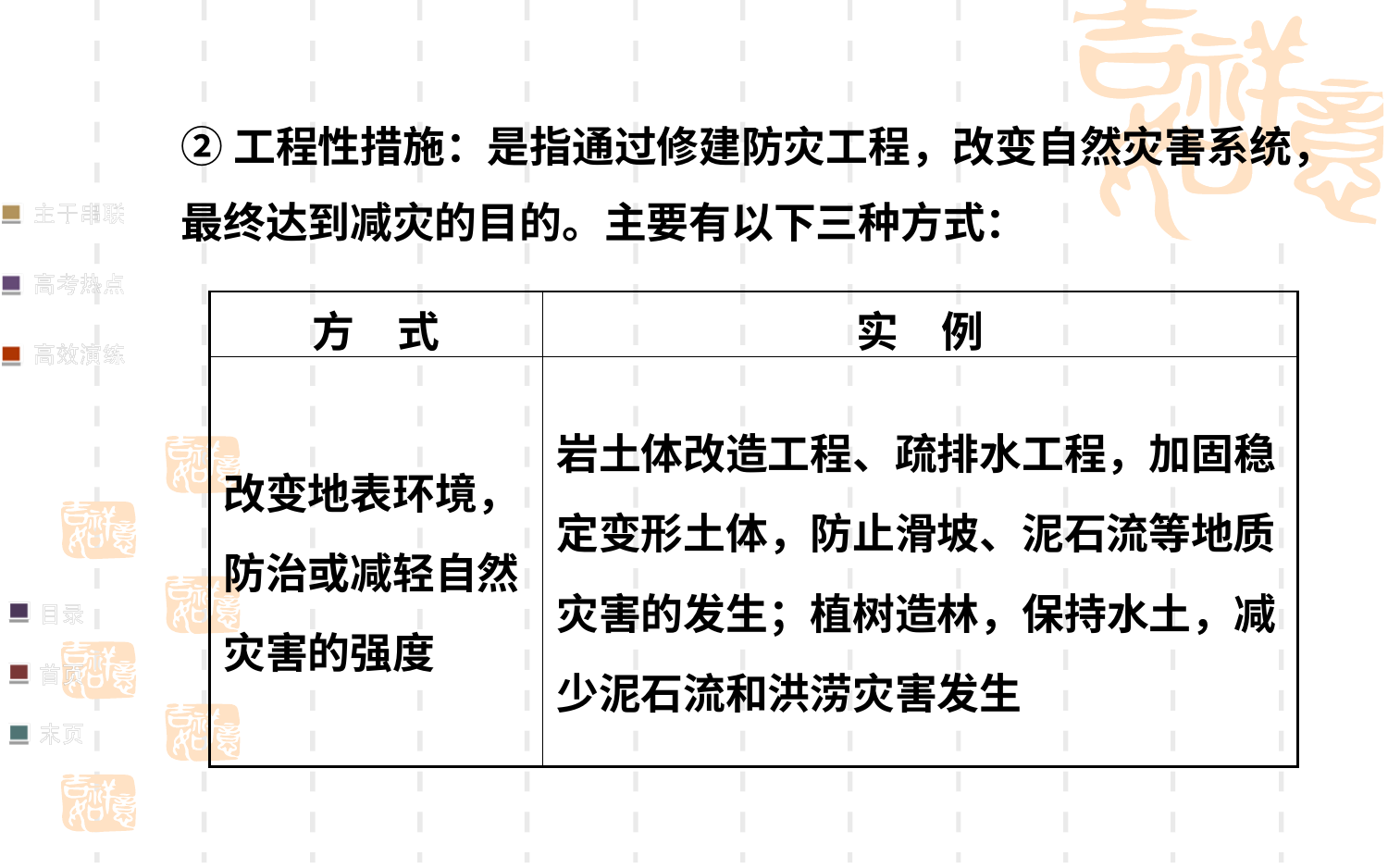

②工程性措施：是指通过修建防灾工程，改变自然灾害系统，最终达到减灾的目的。主要有以下三种方式：
| 方　式 | 实　例 |
| --- | --- |
| 改变地表环境，防治或减轻自然灾害的强度 | 岩土体改造工程、疏排水工程，加固稳定变形土体，防止滑坡、泥石流等地质灾害的发生；植树造林，保持水土，减少泥石流和洪涝灾害发生 |